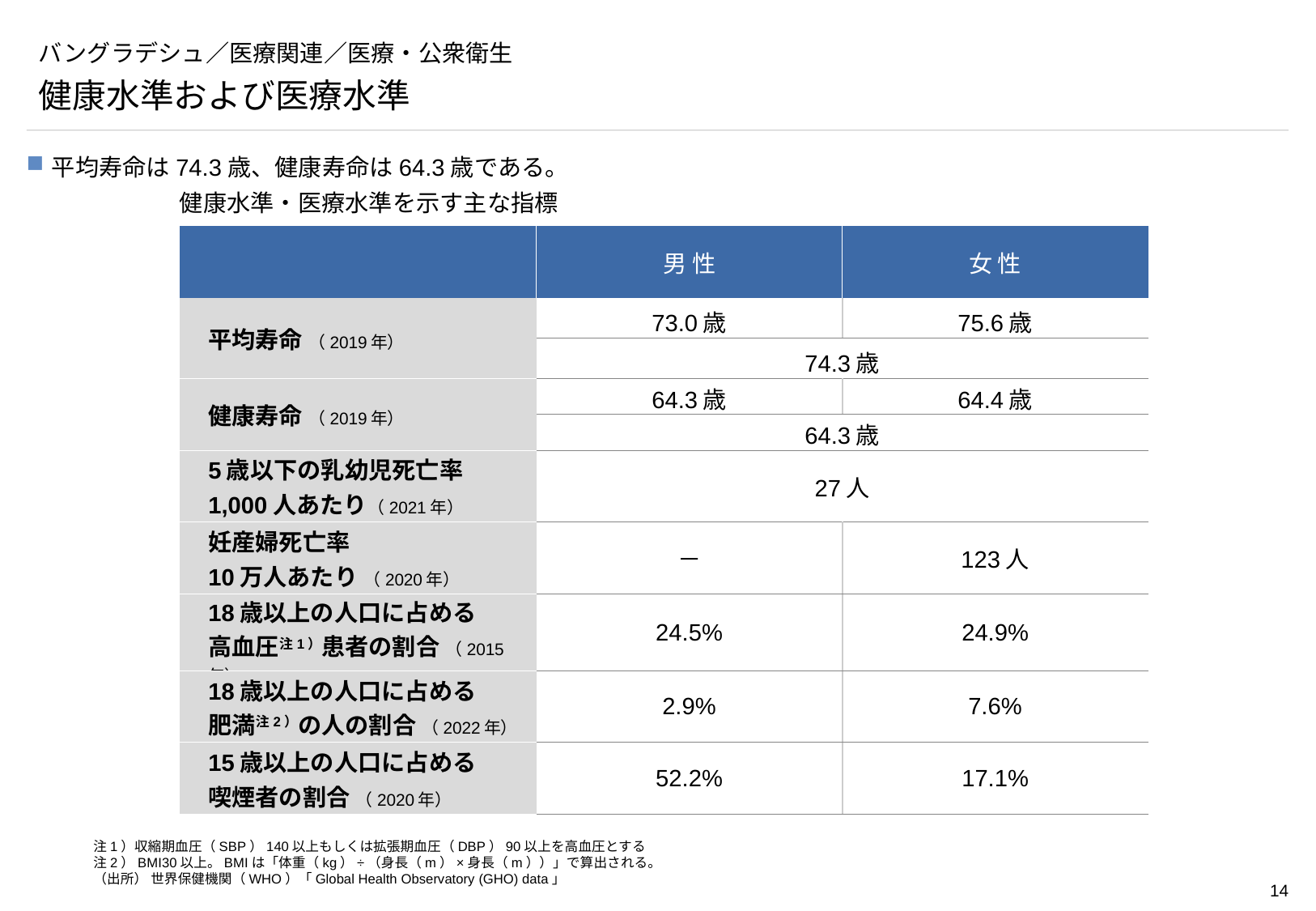

# バングラデシュ／医療関連／医療・公衆衛生
健康水準および医療水準
平均寿命は74.3歳、健康寿命は64.3歳である。
健康水準・医療水準を示す主な指標
|  | 男 性 | 女 性 |
| --- | --- | --- |
| 平均寿命 （2019年） | 73.0歳 | 75.6歳 |
|  | 74.3歳 |  |
| 健康寿命 （2019年） | 64.3歳 | 64.4歳 |
|  | 64.3歳 |  |
| 5歳以下の乳幼児死亡率 1,000人あたり（2021年） | 27人 |  |
| 妊産婦死亡率 10万人あたり （2020年） | － | 123人 |
| 18歳以上の人口に占める 高血圧注1）患者の割合 （2015年） | 24.5% | 24.9% |
| 18歳以上の人口に占める 肥満注2）の人の割合 （2022年） | 2.9% | 7.6% |
| 15歳以上の人口に占める 喫煙者の割合 （2020年） | 52.2% | 17.1% |
注1）収縮期血圧（SBP）140以上もしくは拡張期血圧（DBP）90以上を高血圧とする
注2）BMI30以上。BMIは「体重（kg）÷（身長（m）×身長（m））」で算出される。
（出所） 世界保健機関（WHO）「Global Health Observatory (GHO) data」